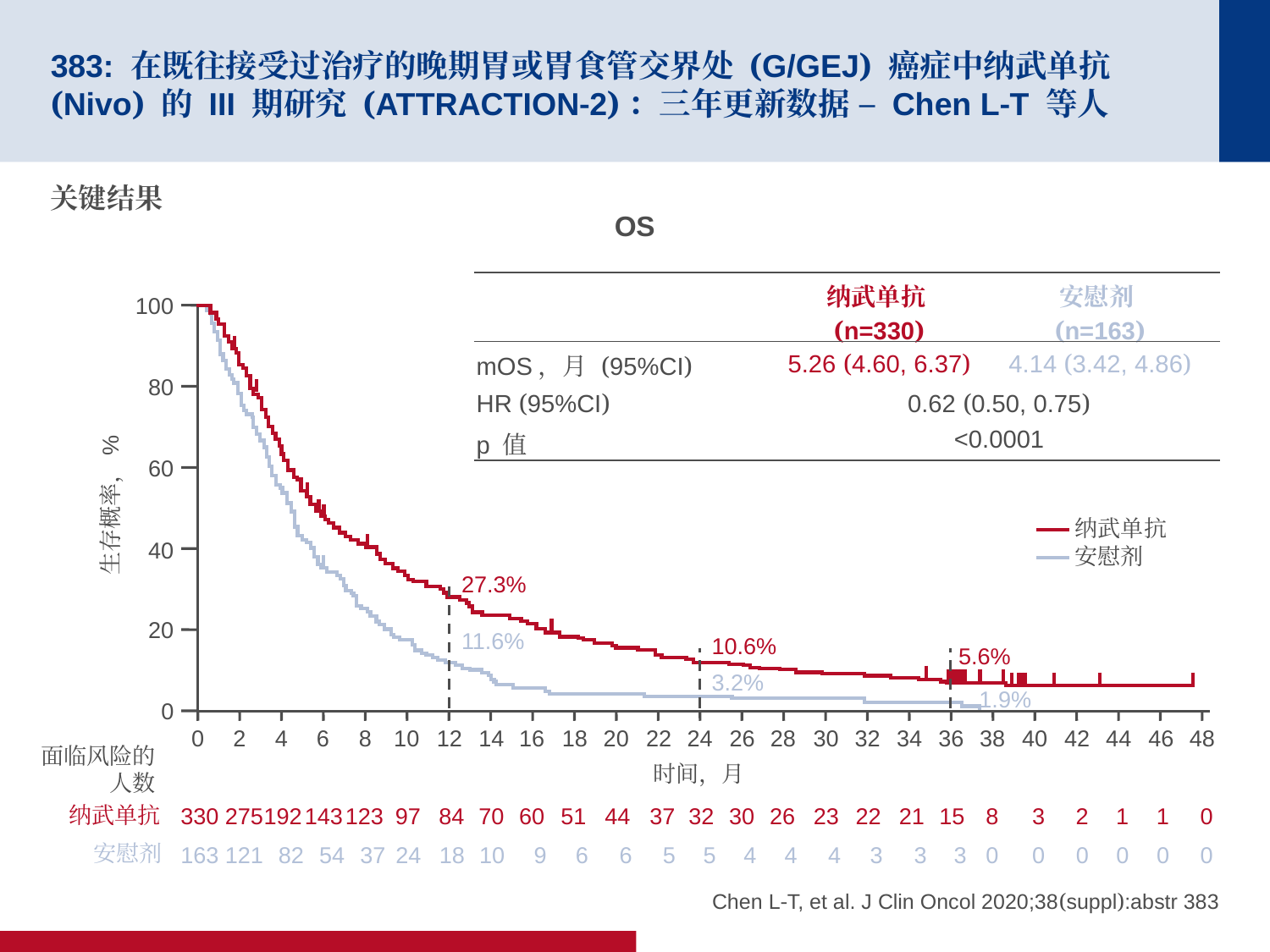

# 383: 在既往接受过治疗的晚期胃或胃食管交界处 (G/GEJ) 癌症中纳武单抗 (Nivo) 的 III 期研究 (ATTRACTION-2)：三年更新数据 – Chen L-T 等人
关键结果

OS
|  | 纳武单抗 (n=330) | 安慰剂 (n=163) |
| --- | --- | --- |
| mOS，月 (95%CI) | 5.26 (4.60, 6.37) | 4.14 (3.42, 4.86) |
| HR (95%CI) | 0.62 (0.50, 0.75) |  |
| p 值 | <0.0001 |  |
100

80

60

生存概率，%
纳武单抗
安慰剂
40

27.3%
20
11.6%
10.6%

5.6%
3.2%
1.9%
0

0
2
4
6
8
10
12
14
16
18
20
22
24
26
28
30
32
34
36
38
40
42
44
46
48
面临风险的人数
时间，月
纳武单抗
330
275
192
143
123
97
84
70
60
51
44
37
32
30
26
23
22
21
15
8
3
2
1
1
0
安慰剂
163
121
82
54
37
24
18
10
9
6
6
5
5
4
4
4
3
3
3
0
0
0
0
0
0
Chen L-T, et al. J Clin Oncol 2020;38(suppl):abstr 383